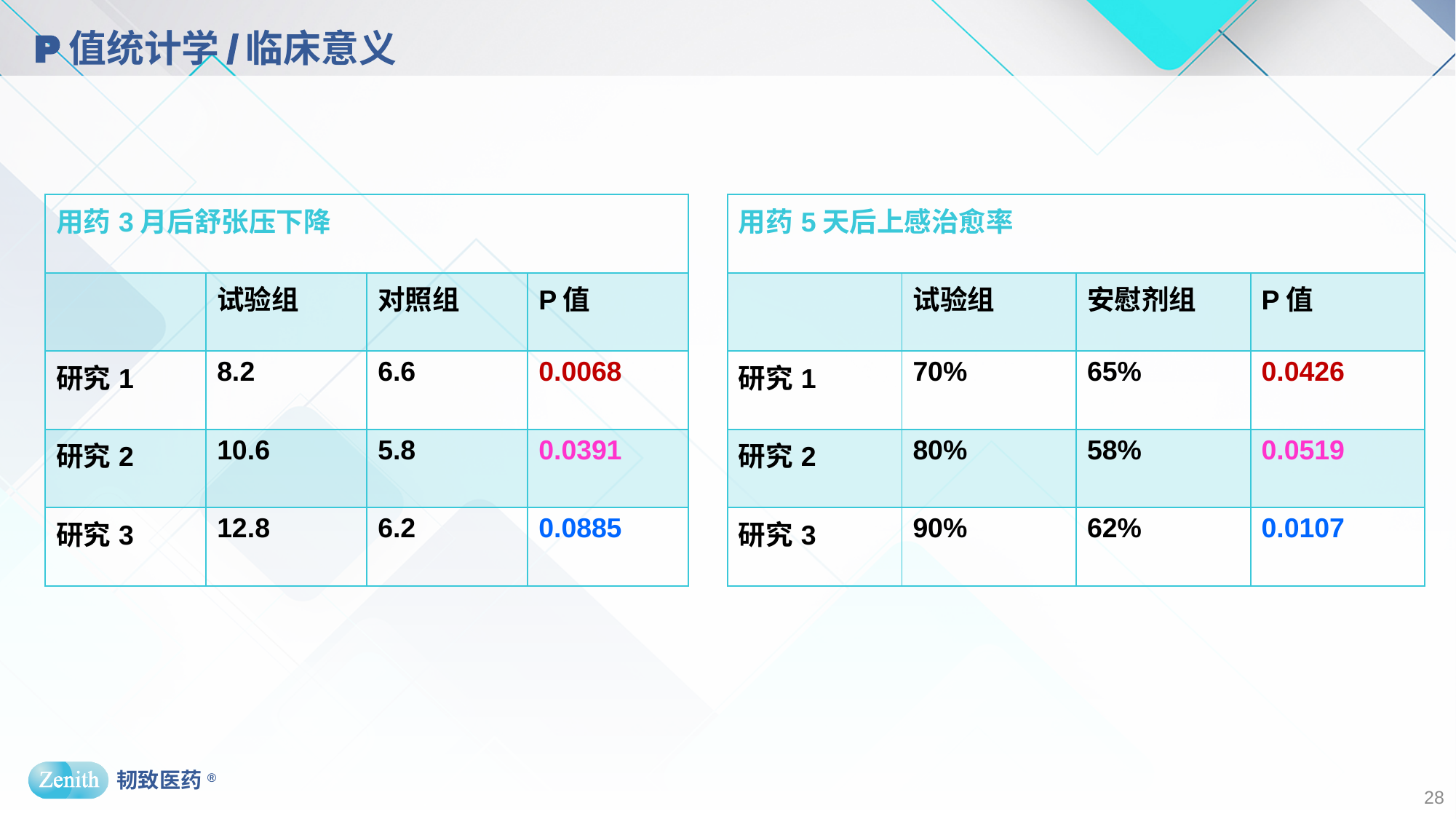

# P值统计学/临床意义
| 用药3月后舒张压下降 |  |  |  |
| --- | --- | --- | --- |
|  | 试验组 | 对照组 | P值 |
| 研究1 | 8.2 | 6.6 | 0.0068 |
| 研究2 | 10.6 | 5.8 | 0.0391 |
| 研究3 | 12.8 | 6.2 | 0.0885 |
| 用药5天后上感治愈率 |  |  |  |
| --- | --- | --- | --- |
|  | 试验组 | 安慰剂组 | P值 |
| 研究1 | 70% | 65% | 0.0426 |
| 研究2 | 80% | 58% | 0.0519 |
| 研究3 | 90% | 62% | 0.0107 |
28